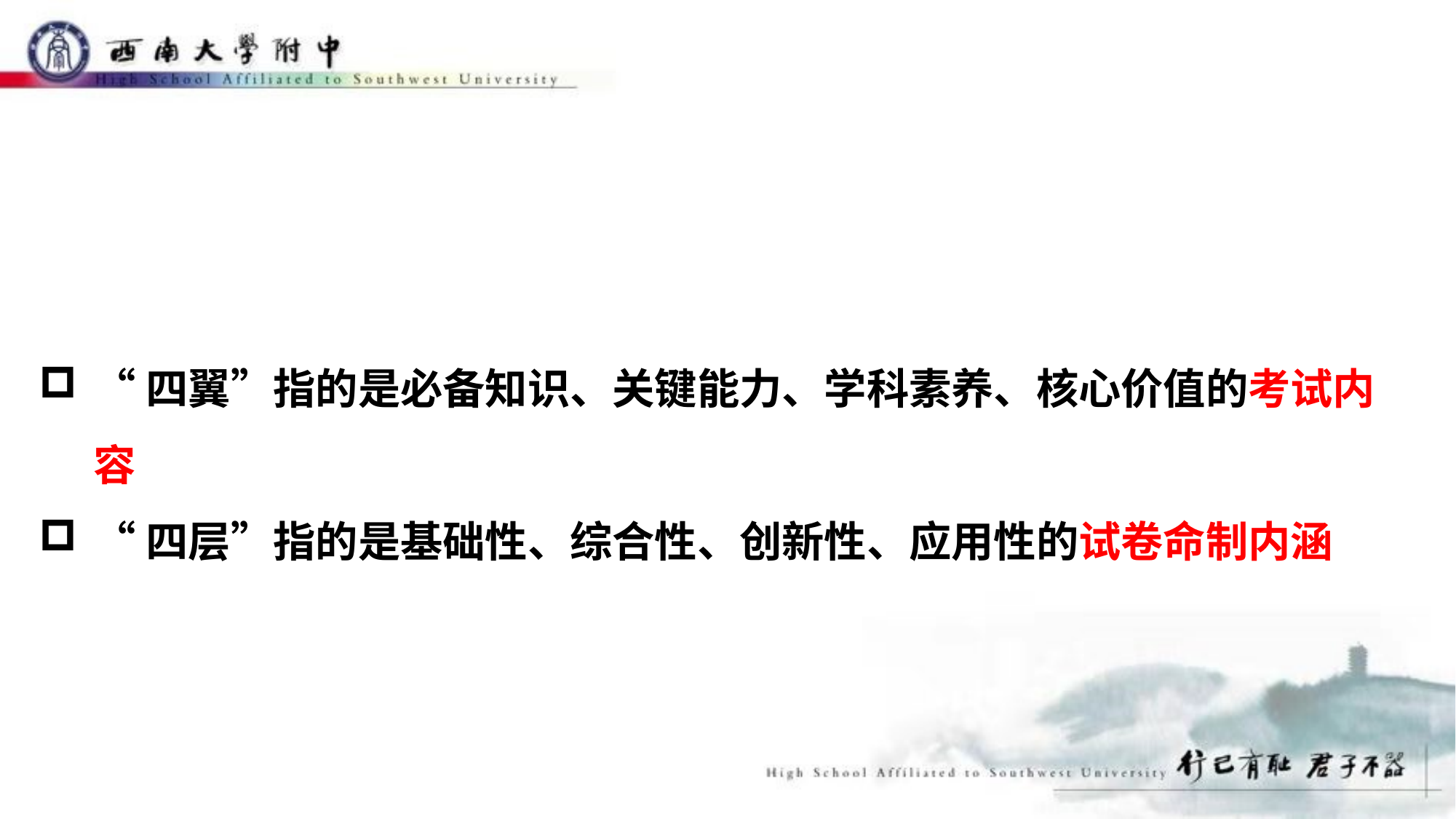

“四翼”指的是必备知识、关键能力、学科素养、核心价值的考试内容
“四层”指的是基础性、综合性、创新性、应用性的试卷命制内涵